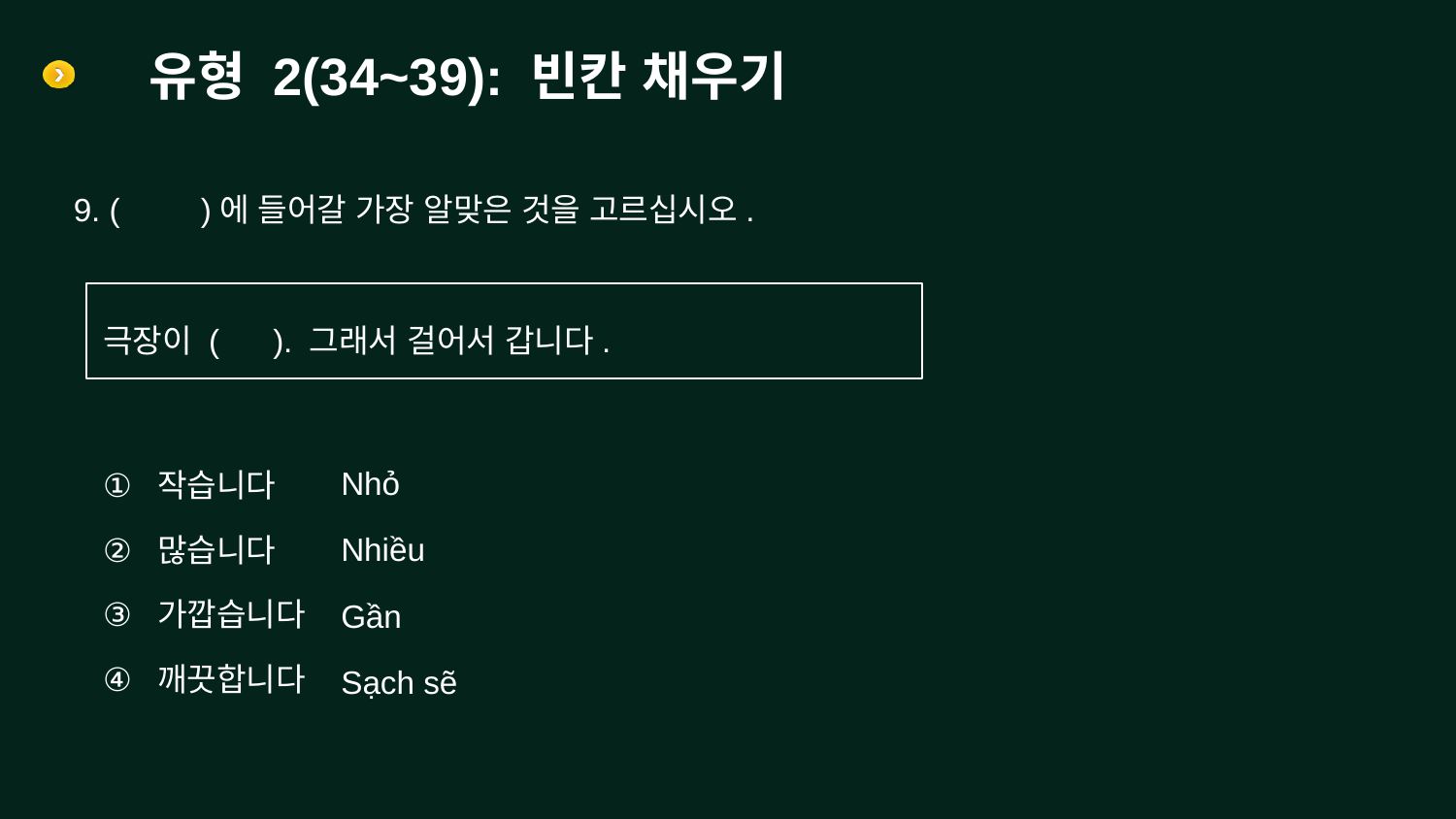

# 유형 2(34~39): 빈칸 채우기
9. (         )에 들어갈 가장 알맞은 것을 고르십시오.
극장이 (      ). 그래서 걸어서 갑니다.
작습니다
많습니다
가깝습니다
깨끗합니다
Nhỏ
Nhiều
Gần
Sạch sẽ